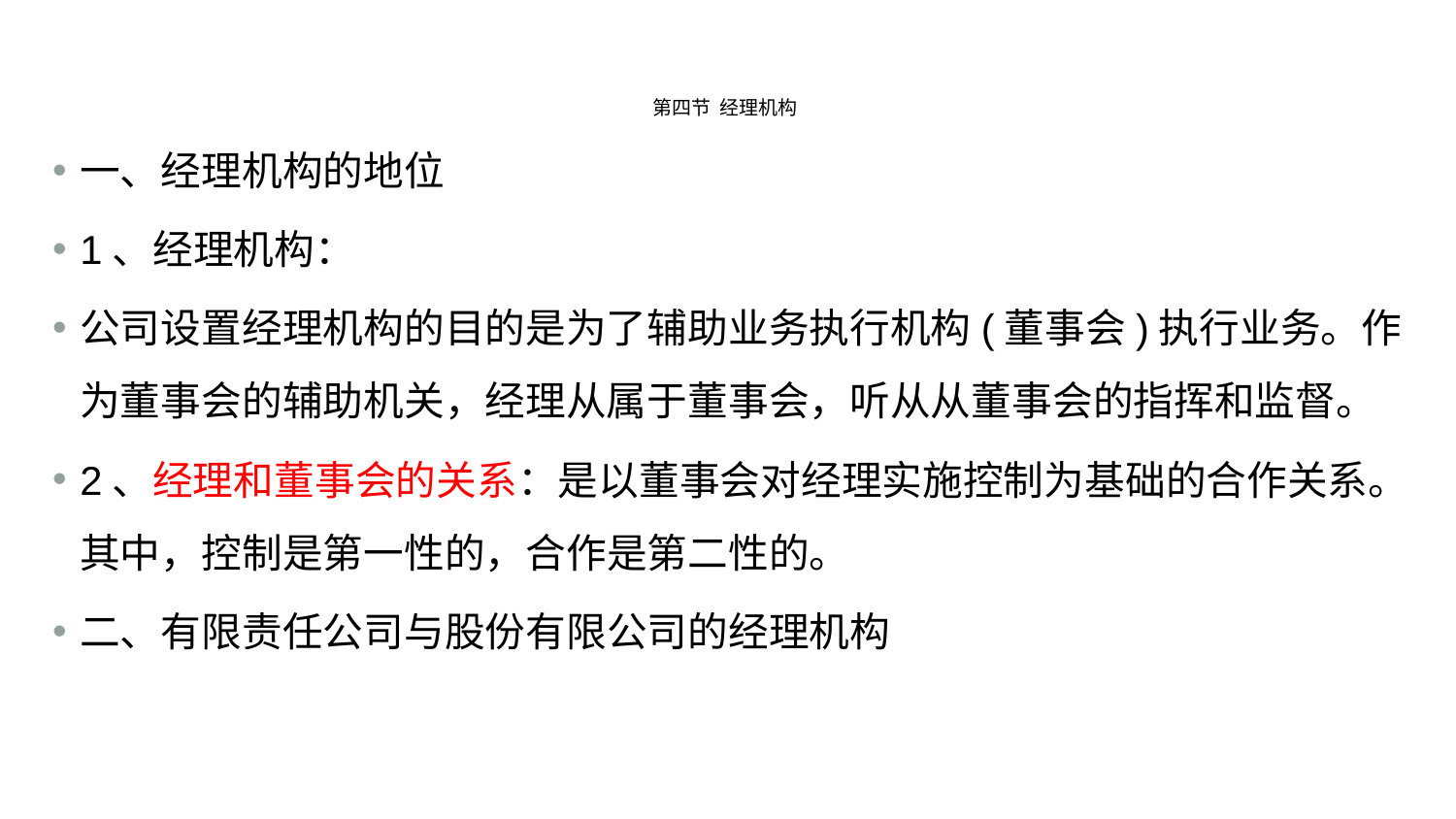

# 第四节  经理机构
一、经理机构的地位
1、经理机构：
公司设置经理机构的目的是为了辅助业务执行机构(董事会)执行业务。作为董事会的辅助机关，经理从属于董事会，听从从董事会的指挥和监督。
2、经理和董事会的关系：是以董事会对经理实施控制为基础的合作关系。其中，控制是第一性的，合作是第二性的。
二、有限责任公司与股份有限公司的经理机构